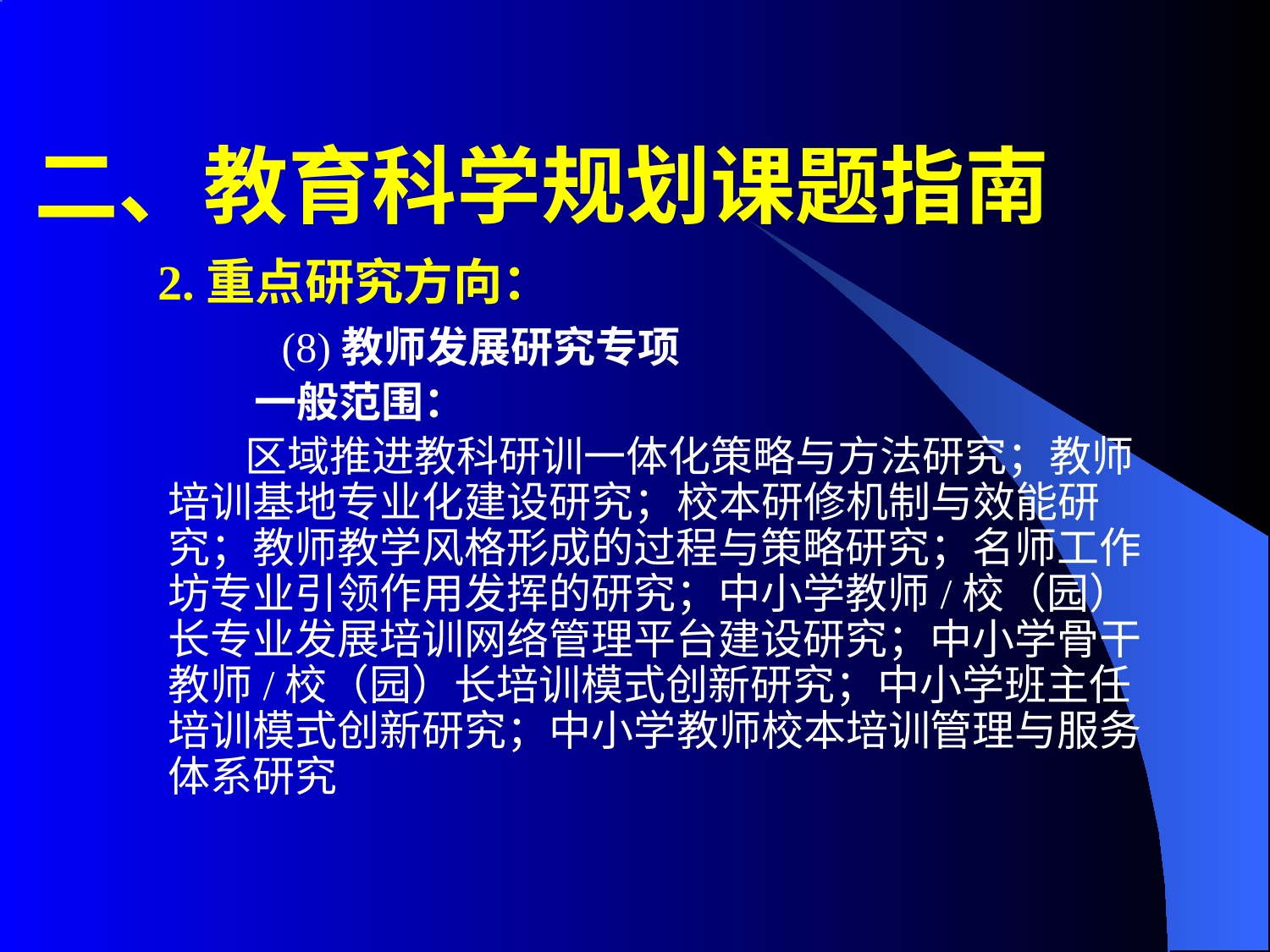

二、教育科学规划课题指南
   2.重点研究方向：
        　(8)教师发展研究专项
             一般范围：
            区域推进教科研训一体化策略与方法研究；教师培训基地专业化建设研究；校本研修机制与效能研究；教师教学风格形成的过程与策略研究；名师工作坊专业引领作用发挥的研究；中小学教师/校（园）长专业发展培训网络管理平台建设研究；中小学骨干教师/校（园）长培训模式创新研究；中小学班主任培训模式创新研究；中小学教师校本培训管理与服务体系研究